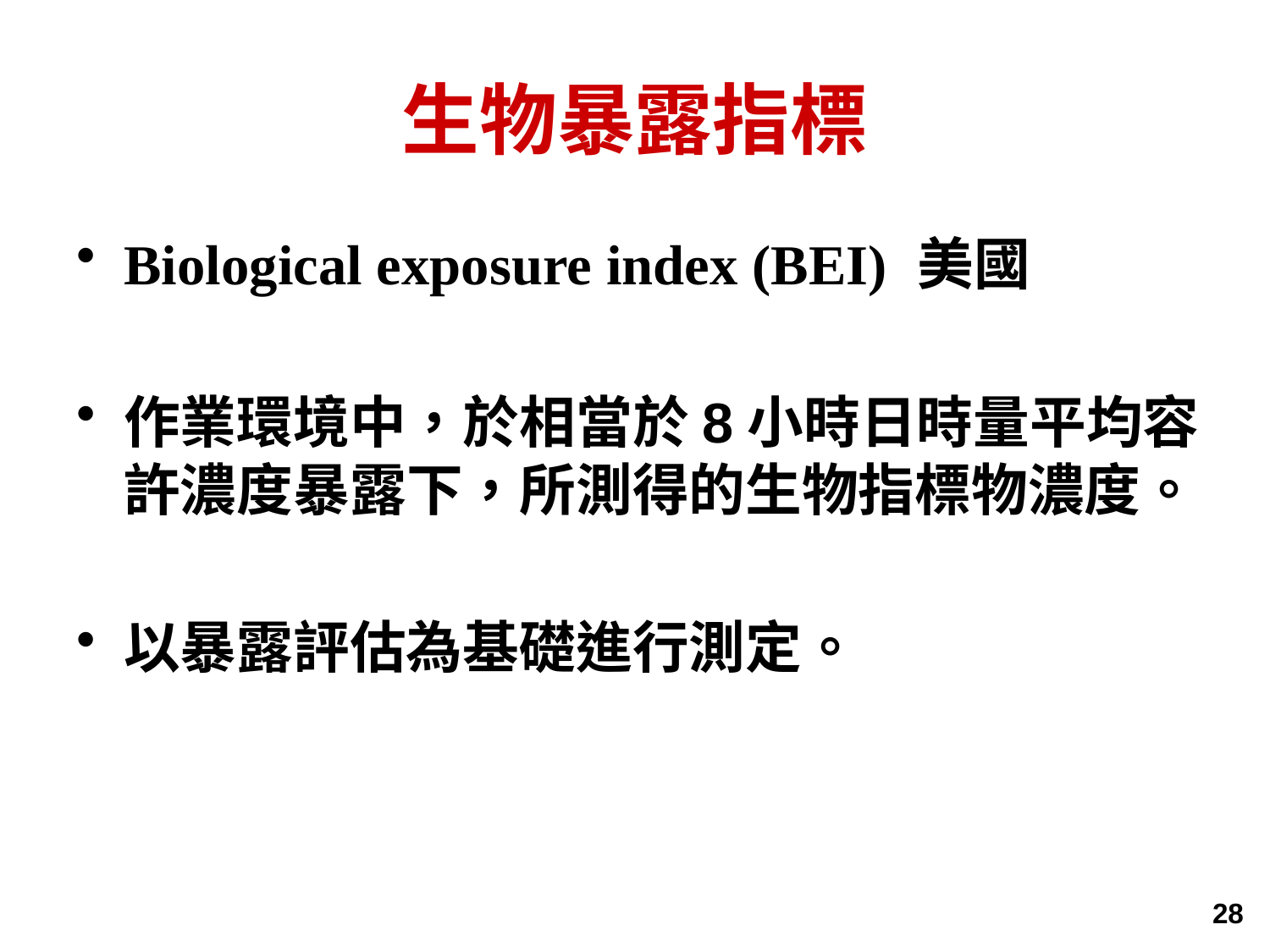

# 生物暴露指標
Biological exposure index (BEI) 美國

作業環境中，於相當於8小時日時量平均容許濃度暴露下，所測得的生物指標物濃度。

以暴露評估為基礎進行測定。
28